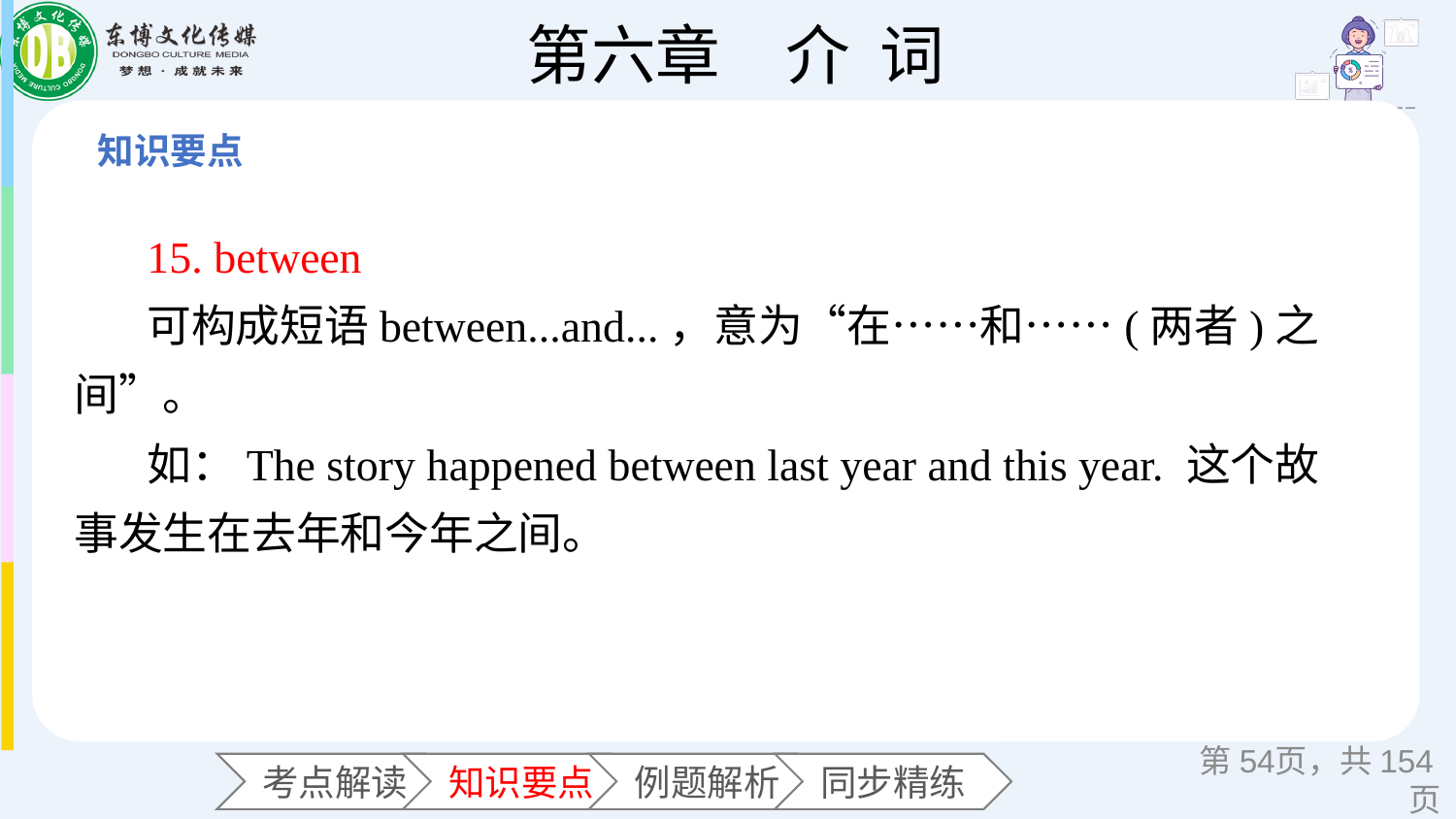

15. between
可构成短语between...and...，意为“在……和……(两者)之间”。
如：The story happened between last year and this year. 这个故事发生在去年和今年之间。
第54页，共154页